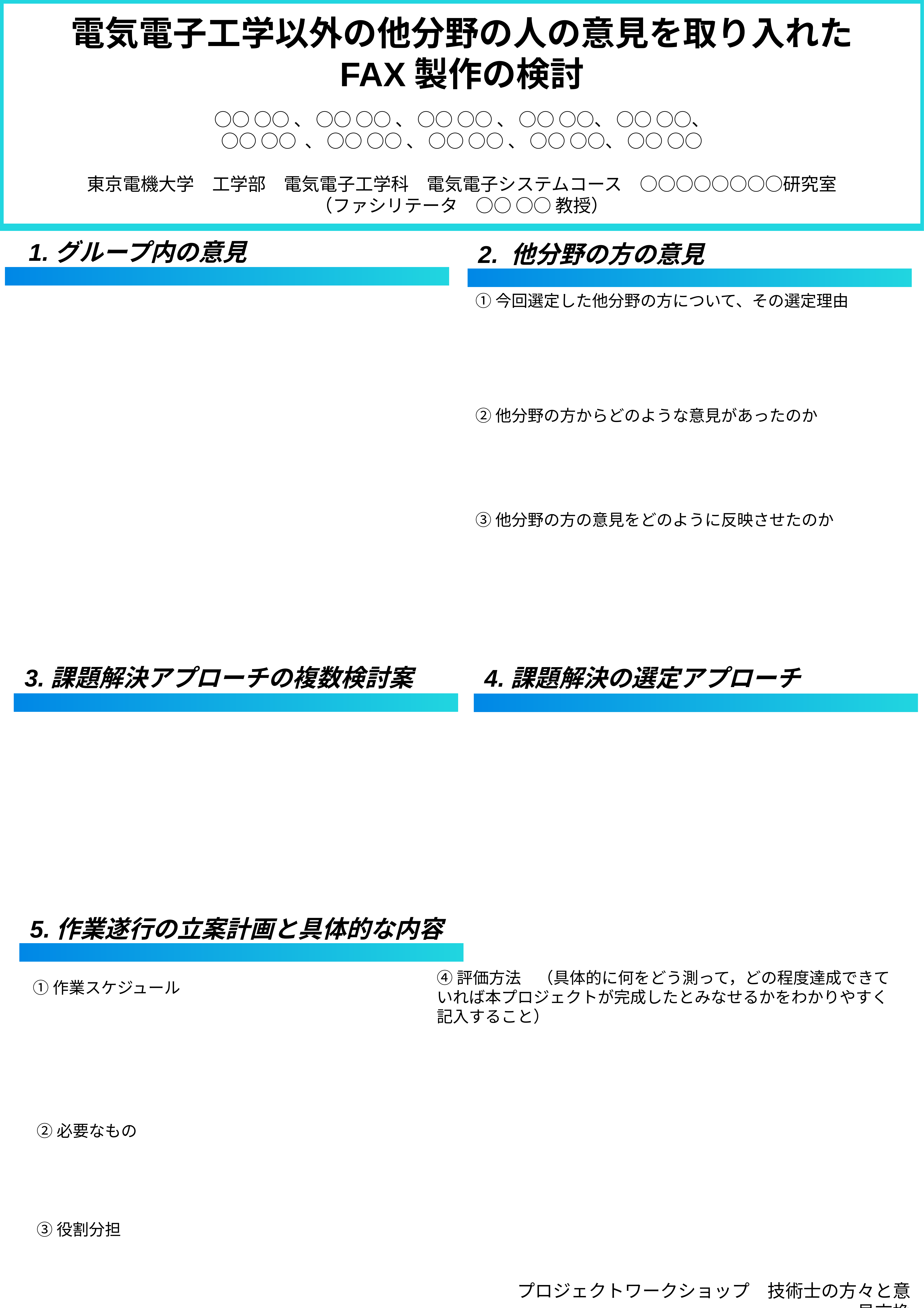

電気電子工学以外の他分野の人の意見を取り入れた
FAX製作の検討

○○ ○○、 ○○ ○○ 、 ○○ ○○ 、 ○○ ○○、 ○○ ○○、
○○ ○○ 、 ○○ ○○ 、 ○○ ○○ 、 ○○ ○○、 ○○ ○○

東京電機大学　工学部　電気電子工学科　電気電子システムコース　○○○○○○○○研究室
（ファシリテータ　○○ ○○ 教授）
 1.グループ内の意見
 2. 他分野の方の意見

①今回選定した他分野の方について、その選定理由
②他分野の方からどのような意見があったのか
③他分野の方の意見をどのように反映させたのか
 3.課題解決アプローチの複数検討案
 4.課題解決の選定アプローチ

 5.作業遂行の立案計画と具体的な内容

④評価方法　（具体的に何をどう測って，どの程度達成できていれば本プロジェクトが完成したとみなせるかをわかりやすく記入すること）
①作業スケジュール
②必要なもの
③役割分担
プロジェクトワークショップ　技術士の方々と意見交換